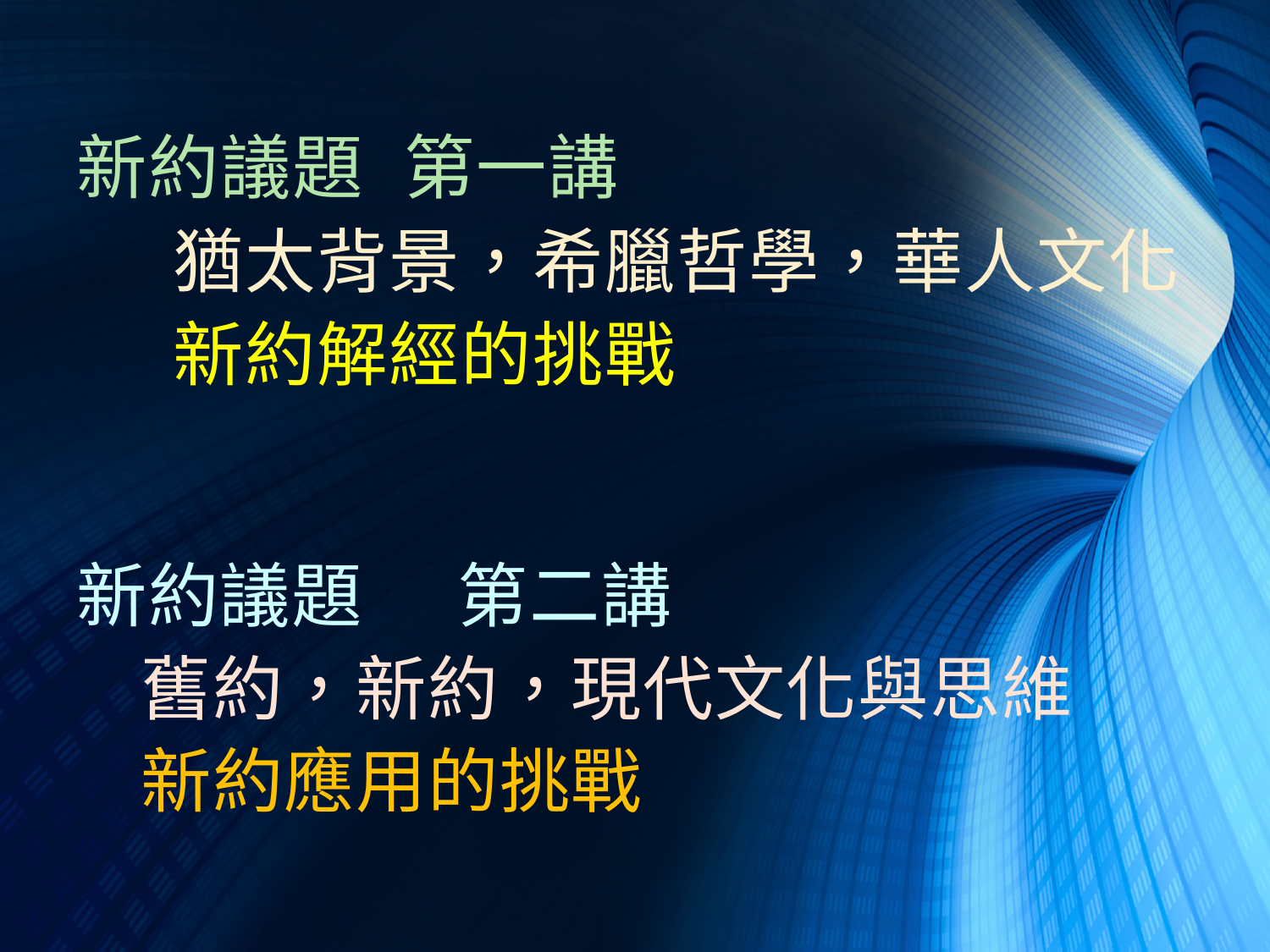

# 新約議題	第一講 猶太背景，希臘哲學，華人文化 新約解經的挑戰
新約議題	第二講
舊約，新約，現代文化與思維
新約應用的挑戰